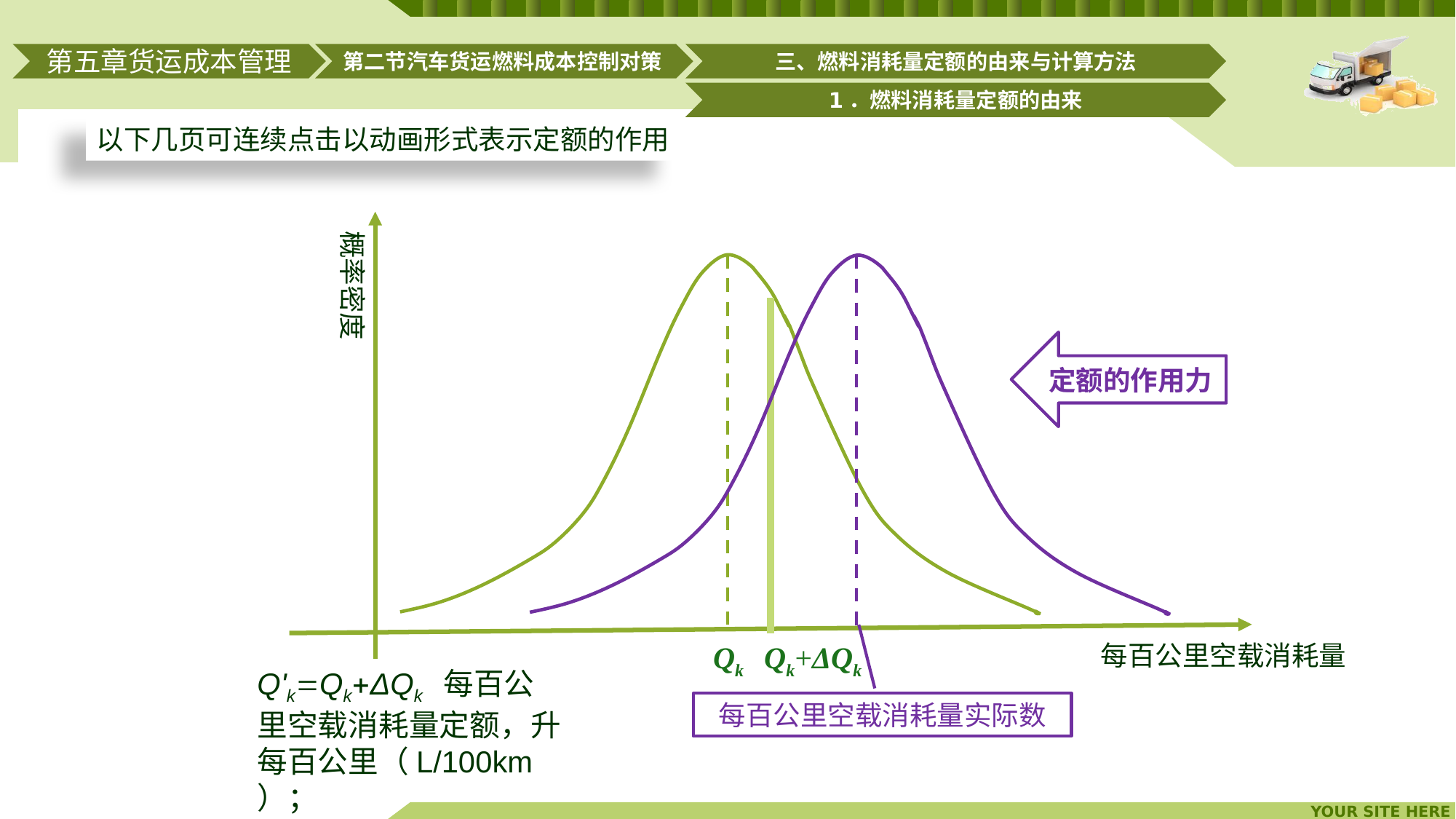

第二节汽车货运燃料成本控制对策
三、燃料消耗量定额的由来与计算方法
第五章货运成本管理
1．燃料消耗量定额的由来
以下几页可连续点击以动画形式表示定额的作用
概率密度

定额的作用力
每百公里空载消耗量实际数
Qk
Qk+ΔQk
每百公里空载消耗量
Q'k=Qk+ΔQk  每百公里空载消耗量定额，升每百公里（L/100km）；